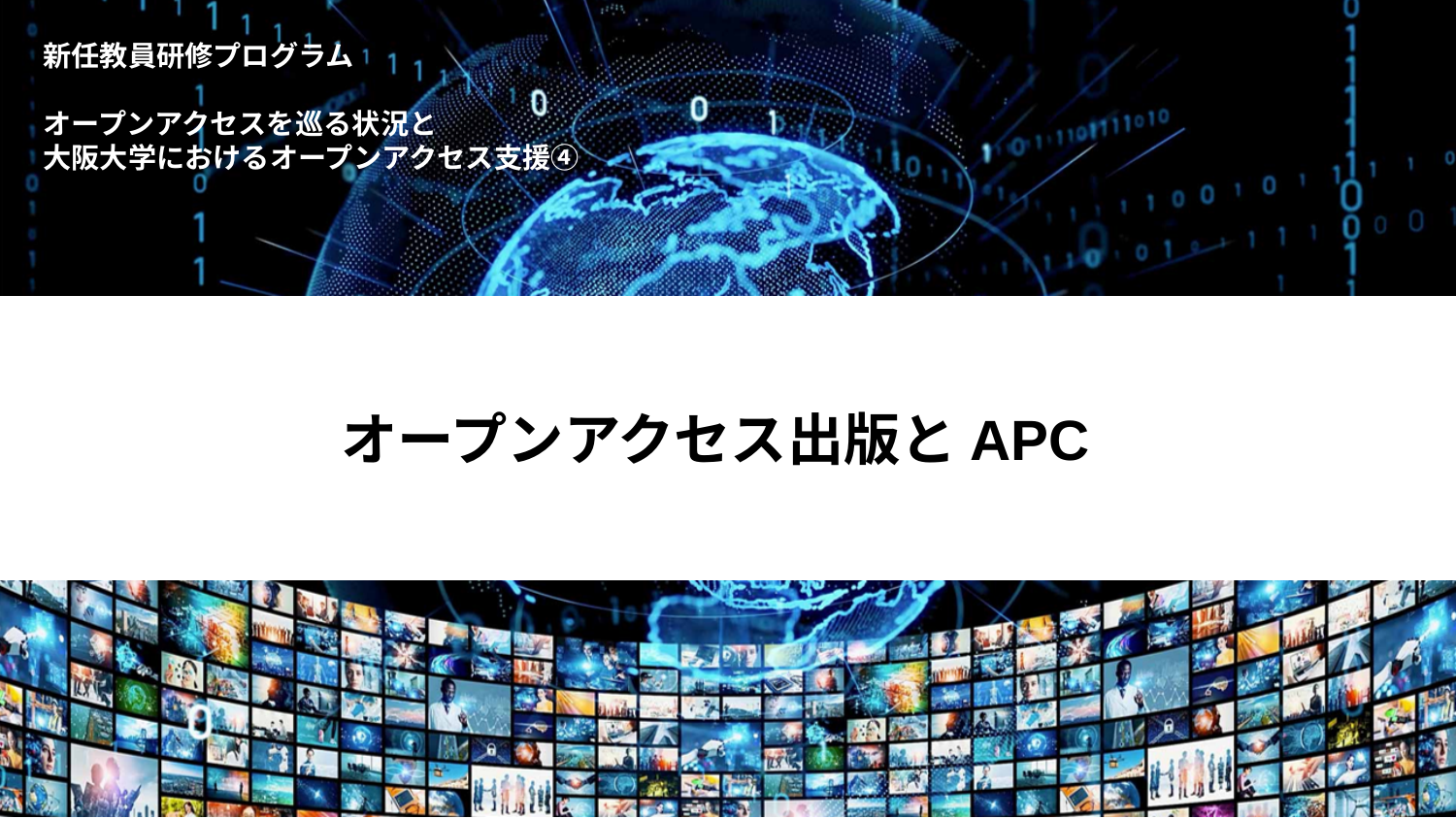

新任教員研修プログラム
オープンアクセスを巡る状況と
大阪大学におけるオープンアクセス支援④
# オープンアクセス出版とAPC